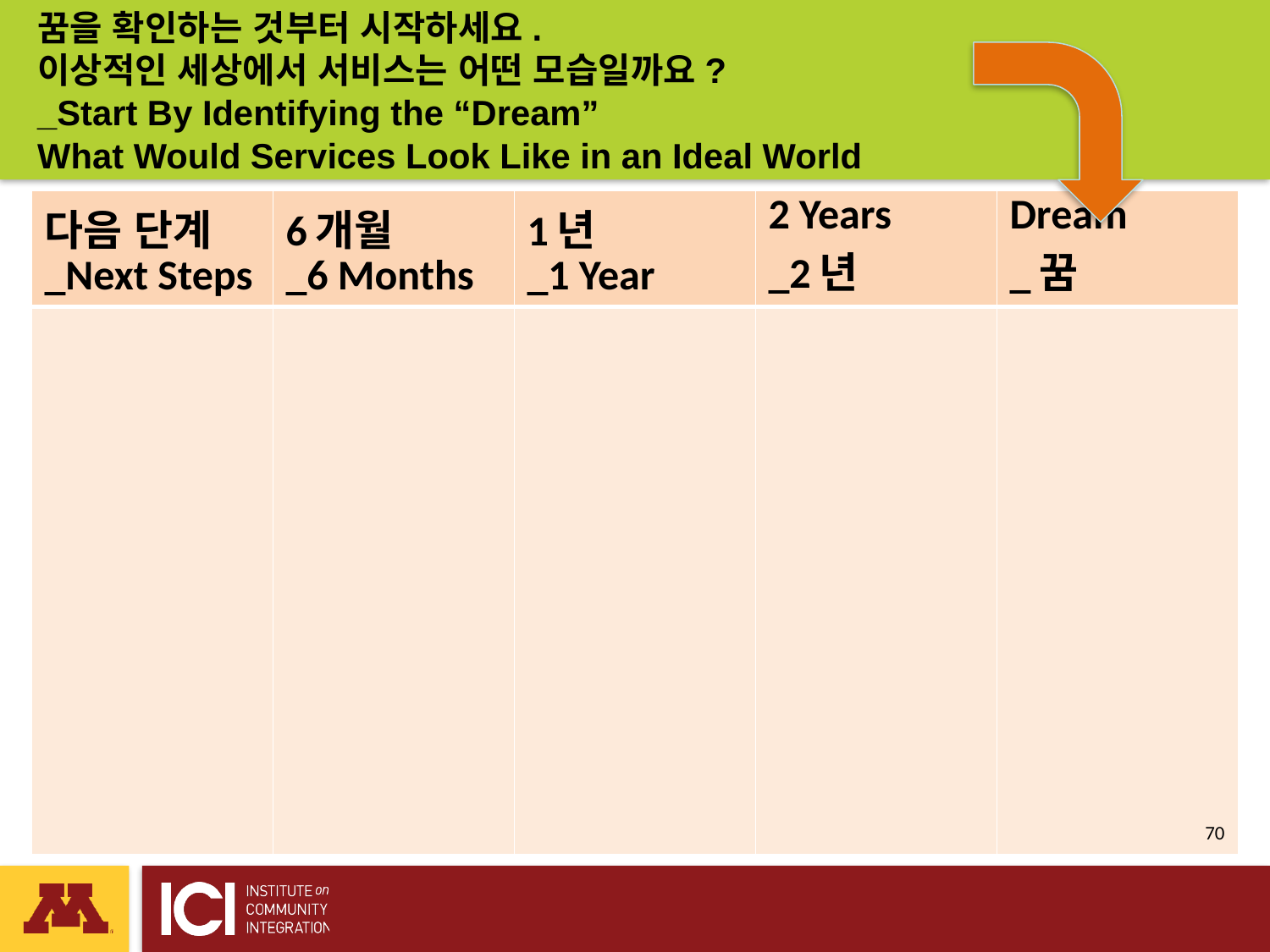

꿈을 확인하는 것부터 시작하세요.
이상적인 세상에서 서비스는 어떤 모습일까요?
_Start By Identifying the “Dream”
What Would Services Look Like in an Ideal World

| 다음 단계 \_Next Steps | 6개월 \_6 Months | 1년 \_1 Year | 2 Years \_2년 | Dream \_꿈 |
| --- | --- | --- | --- | --- |
|  |  |  |  |  |
                                                                                                                                                                                                                                                                     70